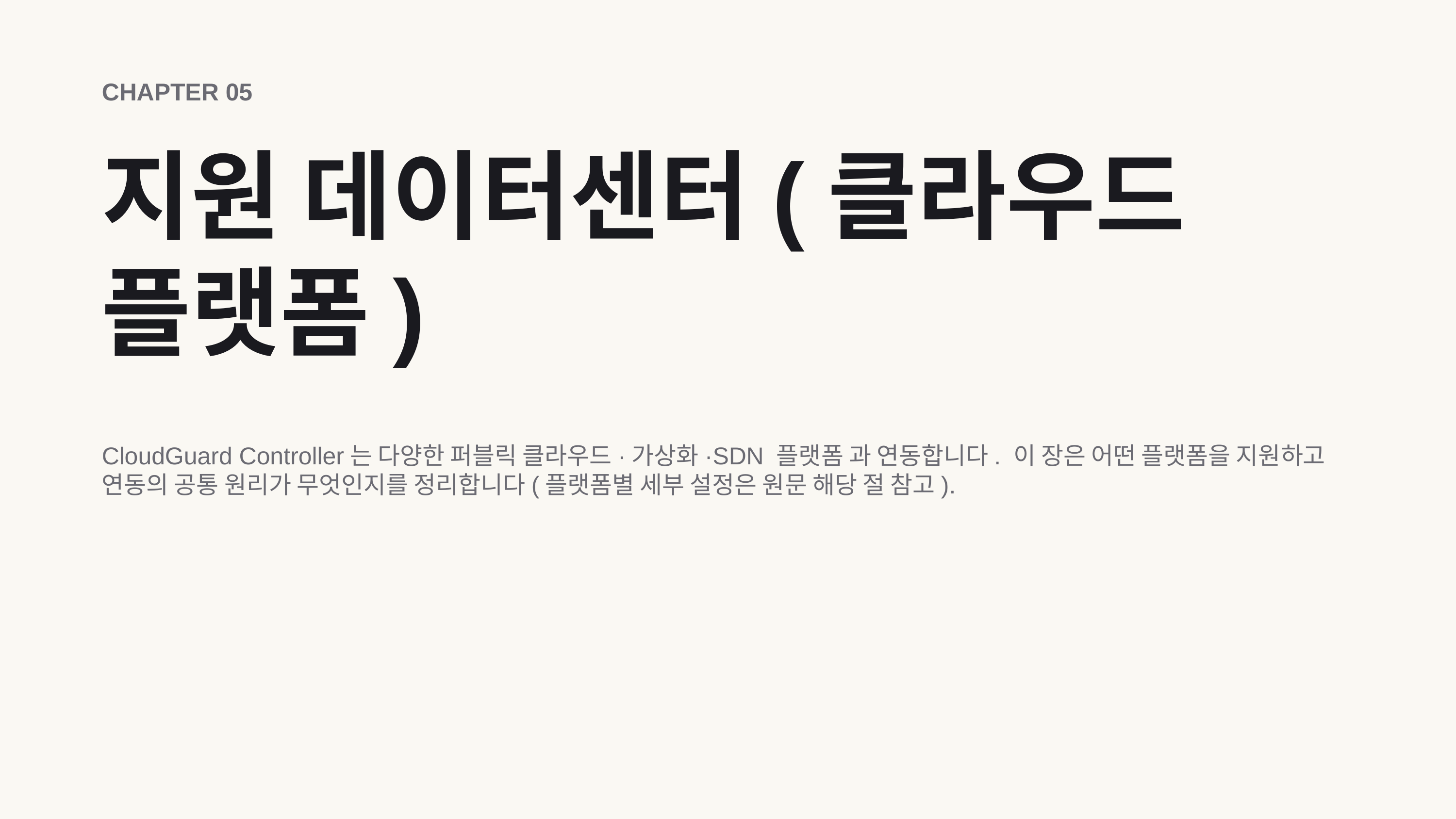

CHAPTER 05
지원 데이터센터(클라우드 플랫폼)
CloudGuard Controller는 다양한 퍼블릭 클라우드·가상화·SDN 플랫폼 과 연동합니다. 이 장은 어떤 플랫폼을 지원하고 연동의 공통 원리가 무엇인지를 정리합니다(플랫폼별 세부 설정은 원문 해당 절 참고).